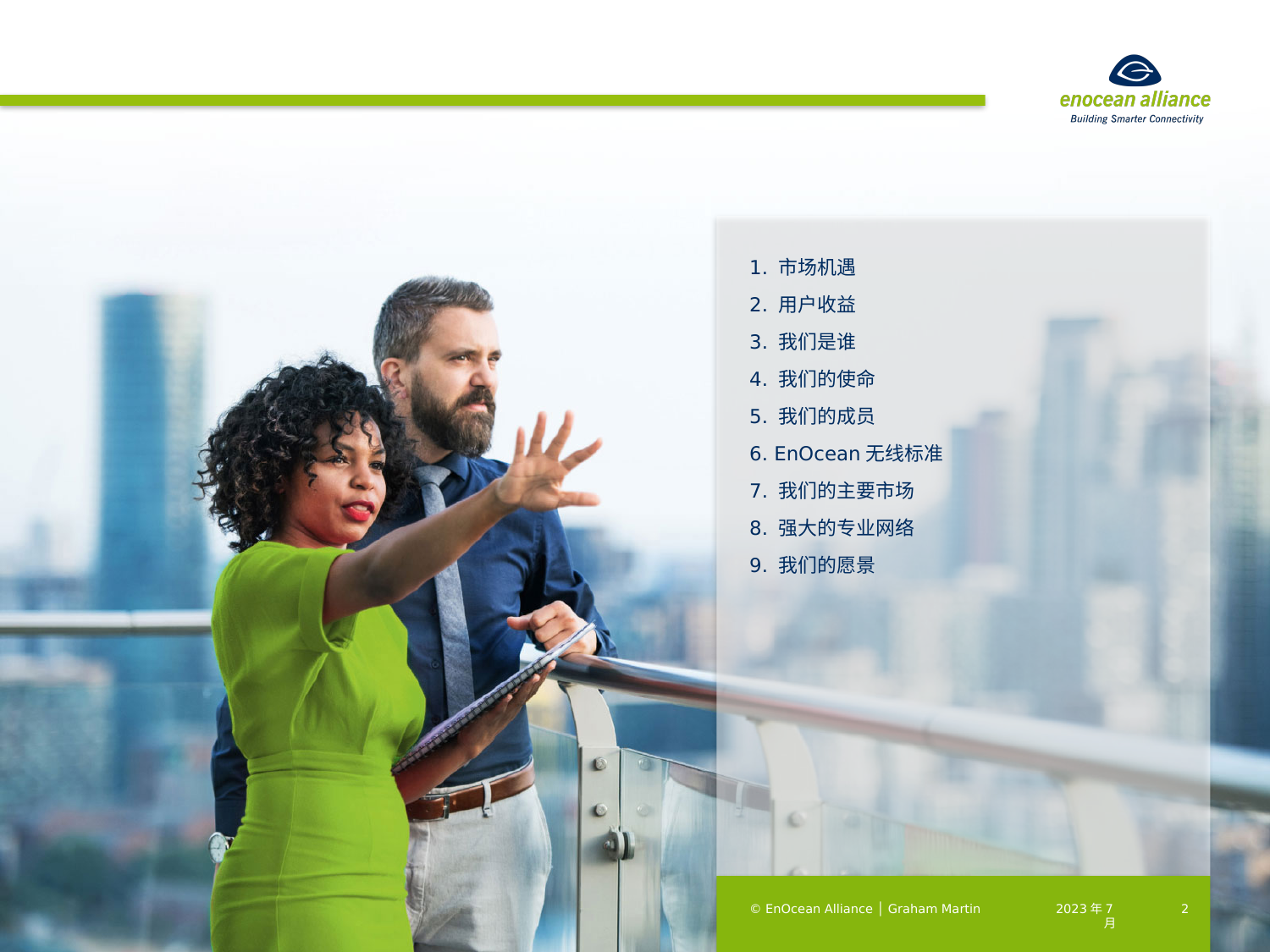

1. 市场机遇
2. 用户收益
3. 我们是谁
4. 我们的使命
5. 我们的成员
6. EnOcean无线标准
7. 我们的主要市场
8. 强大的专业网络
9. 我们的愿景
© EnOcean Alliance │ Graham Martin
2023年7月
2